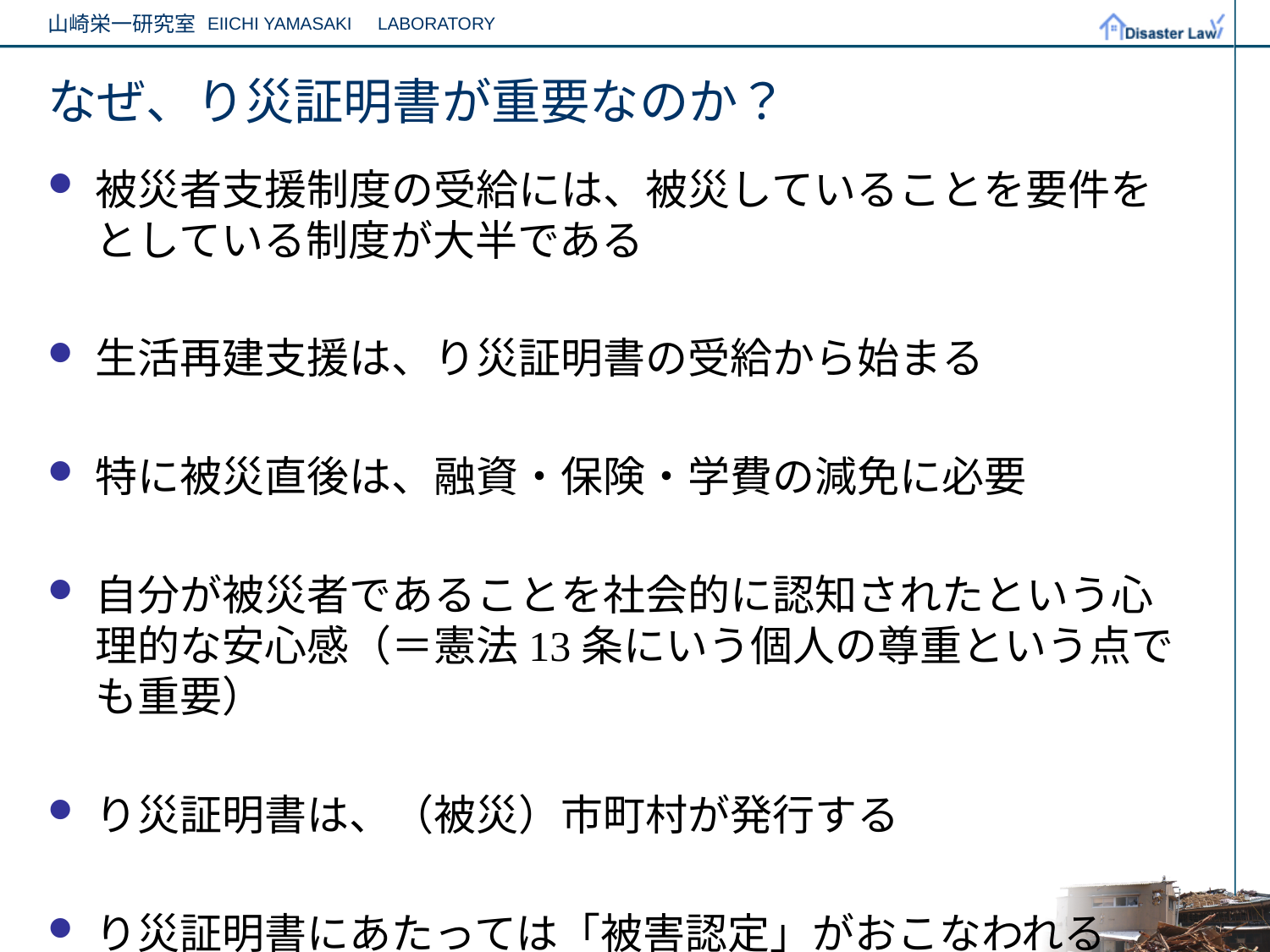

# なぜ、り災証明書が重要なのか？
被災者支援制度の受給には、被災していることを要件をとしている制度が大半である

生活再建支援は、り災証明書の受給から始まる

特に被災直後は、融資・保険・学費の減免に必要

自分が被災者であることを社会的に認知されたという心理的な安心感（＝憲法13条にいう個人の尊重という点でも重要）

り災証明書は、（被災）市町村が発行する

り災証明書にあたっては「被害認定」がおこなわれる